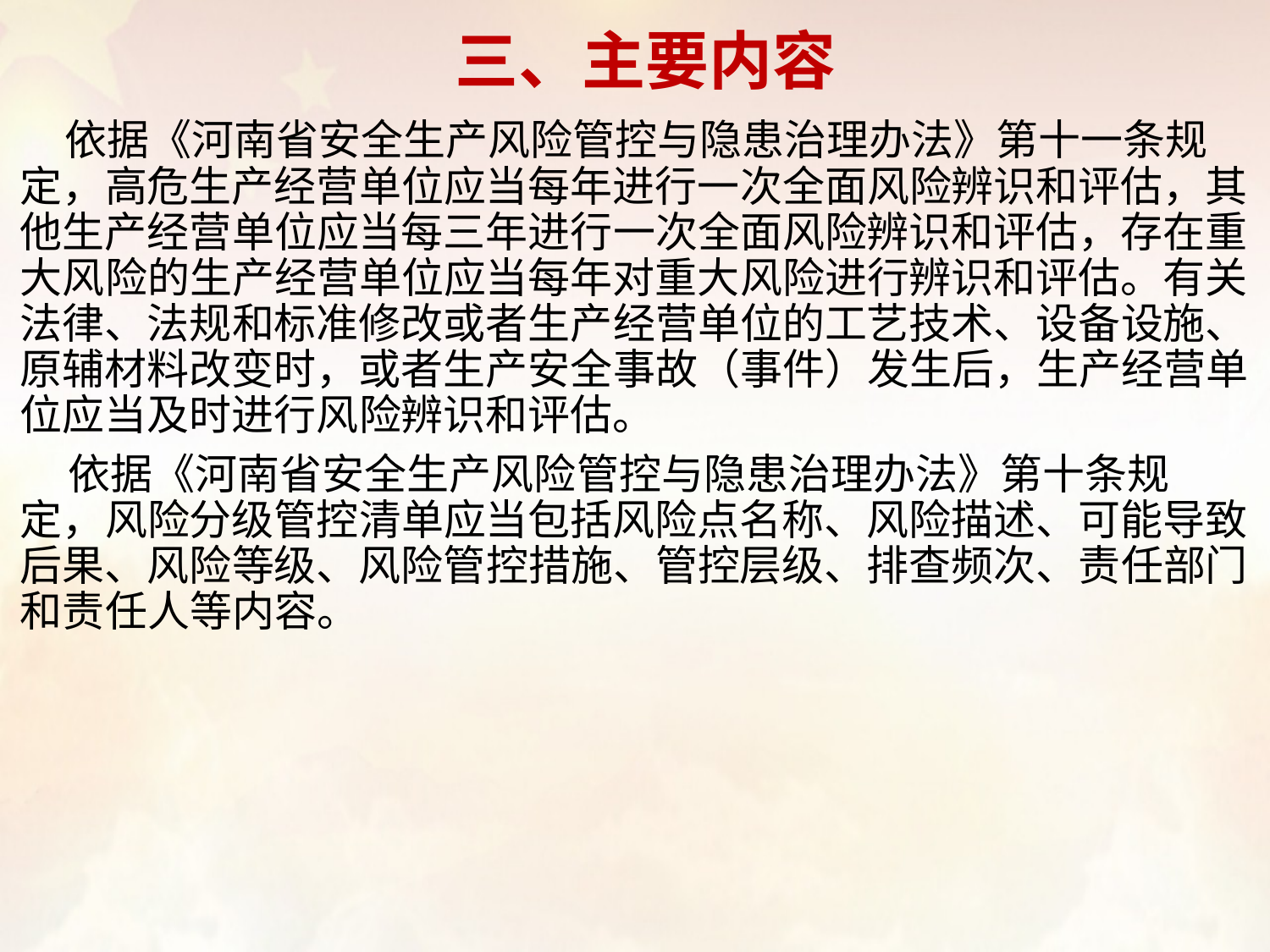

# 三、主要内容
   依据《河南省安全生产风险管控与隐患治理办法》第十一条规定，高危生产经营单位应当每年进行一次全面风险辨识和评估，其他生产经营单位应当每三年进行一次全面风险辨识和评估，存在重大风险的生产经营单位应当每年对重大风险进行辨识和评估。有关法律、法规和标准修改或者生产经营单位的工艺技术、设备设施、原辅材料改变时，或者生产安全事故（事件）发生后，生产经营单位应当及时进行风险辨识和评估。
    依据《河南省安全生产风险管控与隐患治理办法》第十条规定，风险分级管控清单应当包括风险点名称、风险描述、可能导致后果、风险等级、风险管控措施、管控层级、排查频次、责任部门和责任人等内容。